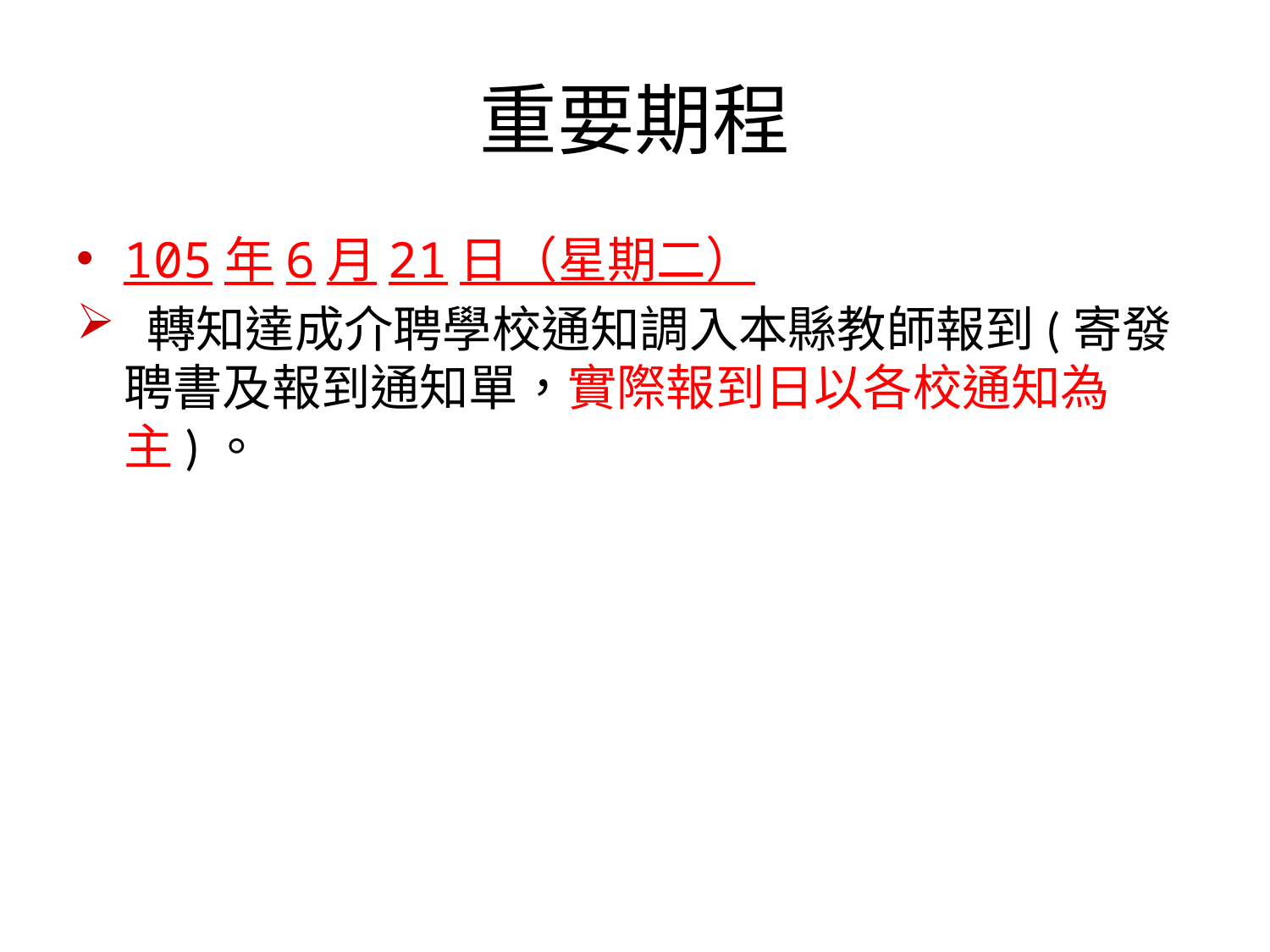

# 重要期程
105年6月21日（星期二）
 轉知達成介聘學校通知調入本縣教師報到(寄發聘書及報到通知單，實際報到日以各校通知為主)。